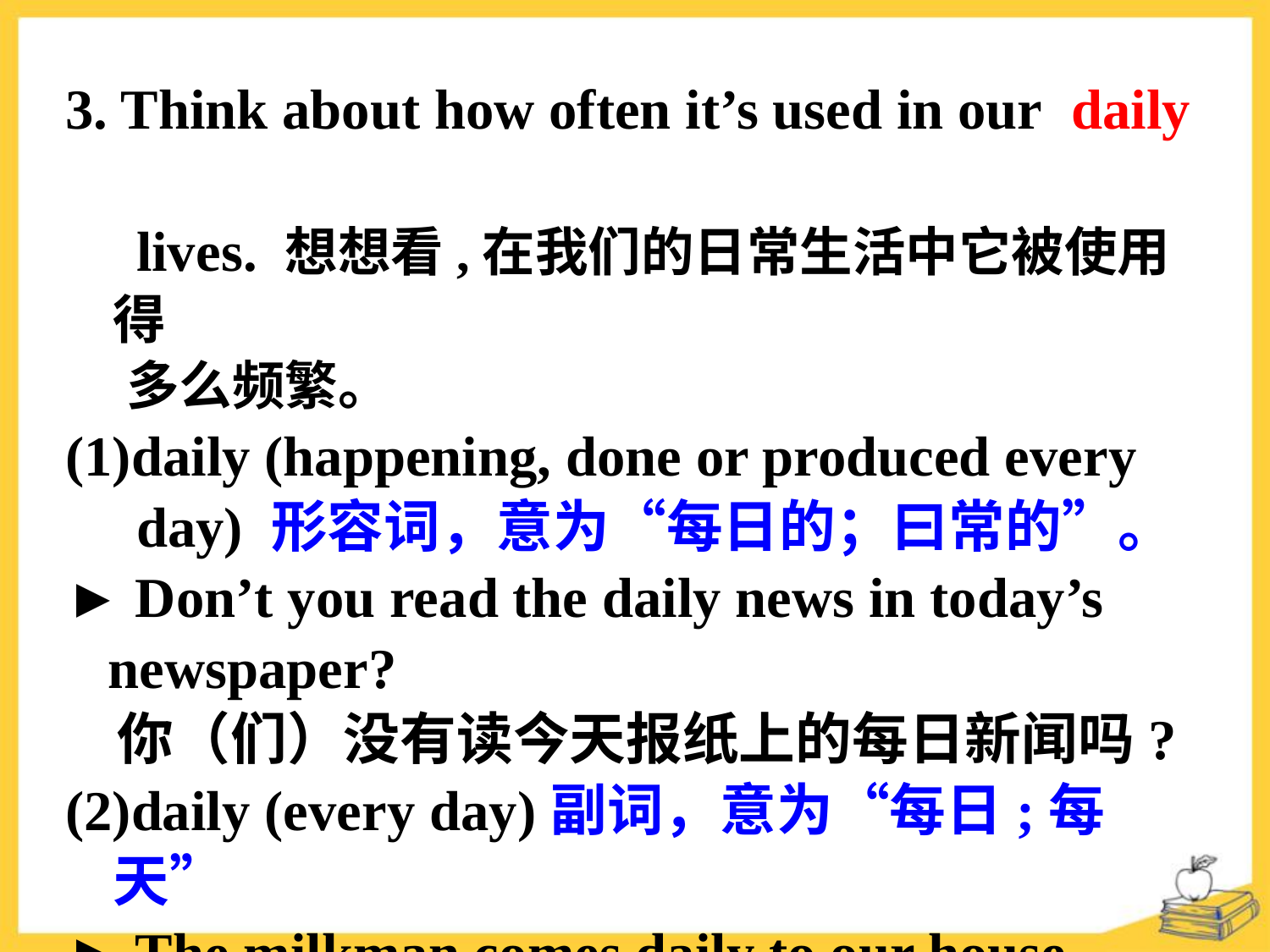

3. Think about how often it’s used in our  daily
     lives. 想想看,在我们的日常生活中它被使用得
    多么频繁。
daily (happening, done or produced every
     day) 形容词，意为“每日的；曰常的”。
► Don’t you read the daily news in today’s
   newspaper?
   你（们）没有读今天报纸上的每日新闻吗?
(2)daily (every day)副词，意为“每日;每天”
► The milkman comes daily to our house.
   送奶人每天都到我们家来送奶。